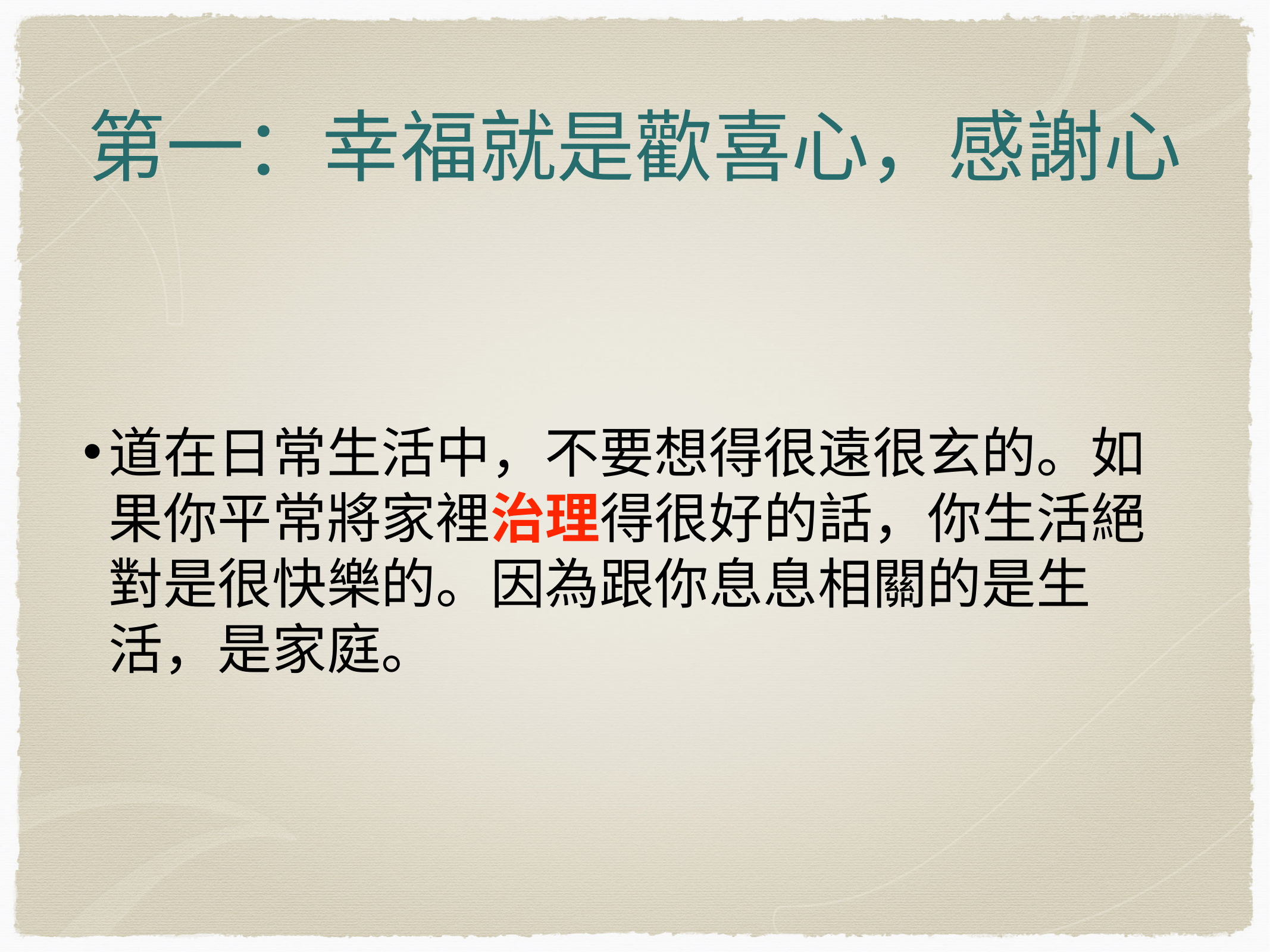

# 第一：幸福就是歡喜心，感謝心
道在日常生活中，不要想得很遠很玄的。如果你平常將家裡治理得很好的話，你生活絕對是很快樂的。因為跟你息息相關的是生活，是家庭。